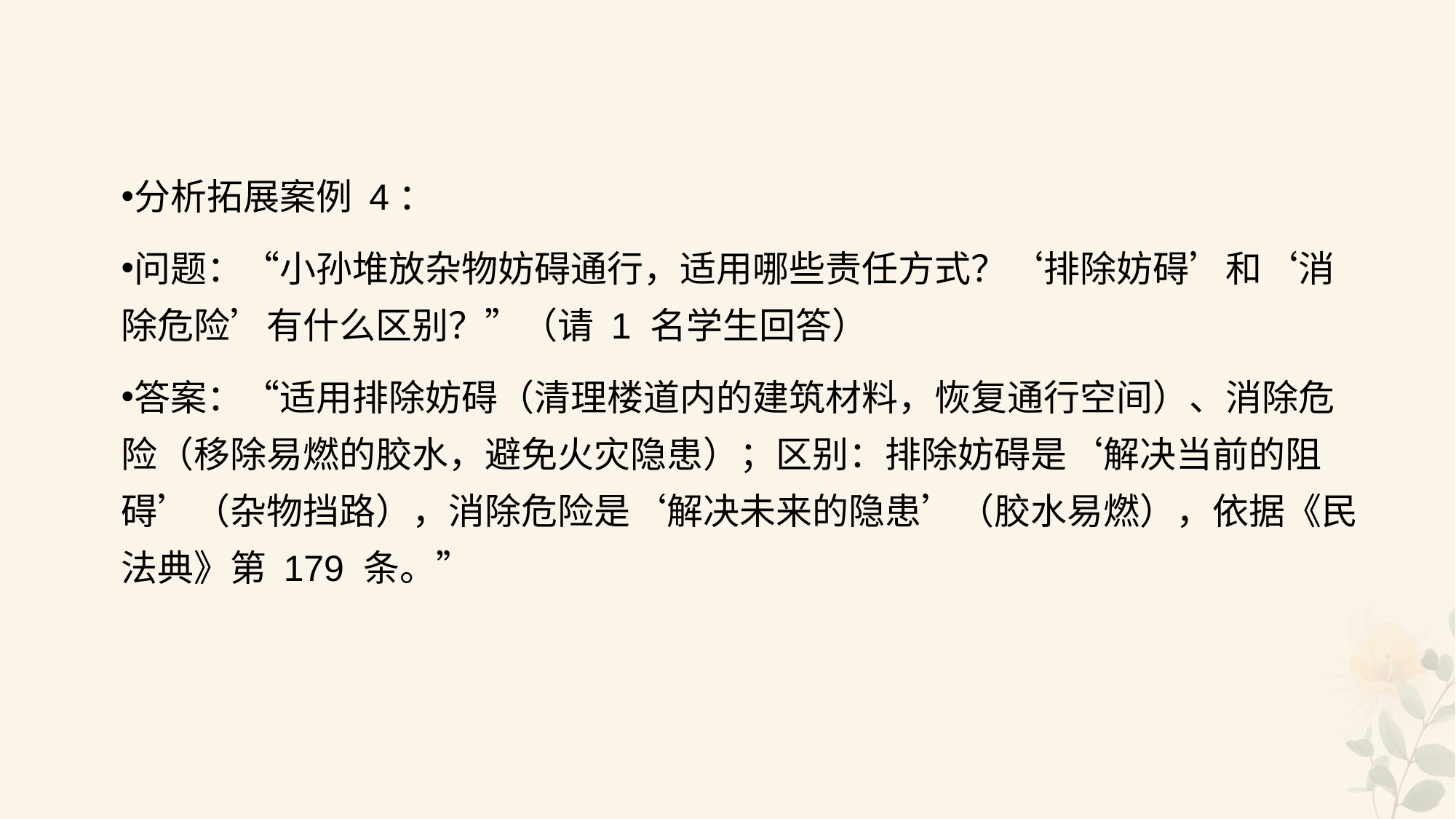

#
分析拓展案例 4：
问题：“小孙堆放杂物妨碍通行，适用哪些责任方式？‘排除妨碍’和‘消除危险’有什么区别？”（请 1 名学生回答）
答案：“适用排除妨碍（清理楼道内的建筑材料，恢复通行空间）、消除危险（移除易燃的胶水，避免火灾隐患）；区别：排除妨碍是‘解决当前的阻碍’（杂物挡路），消除危险是‘解决未来的隐患’（胶水易燃），依据《民法典》第 179 条。”